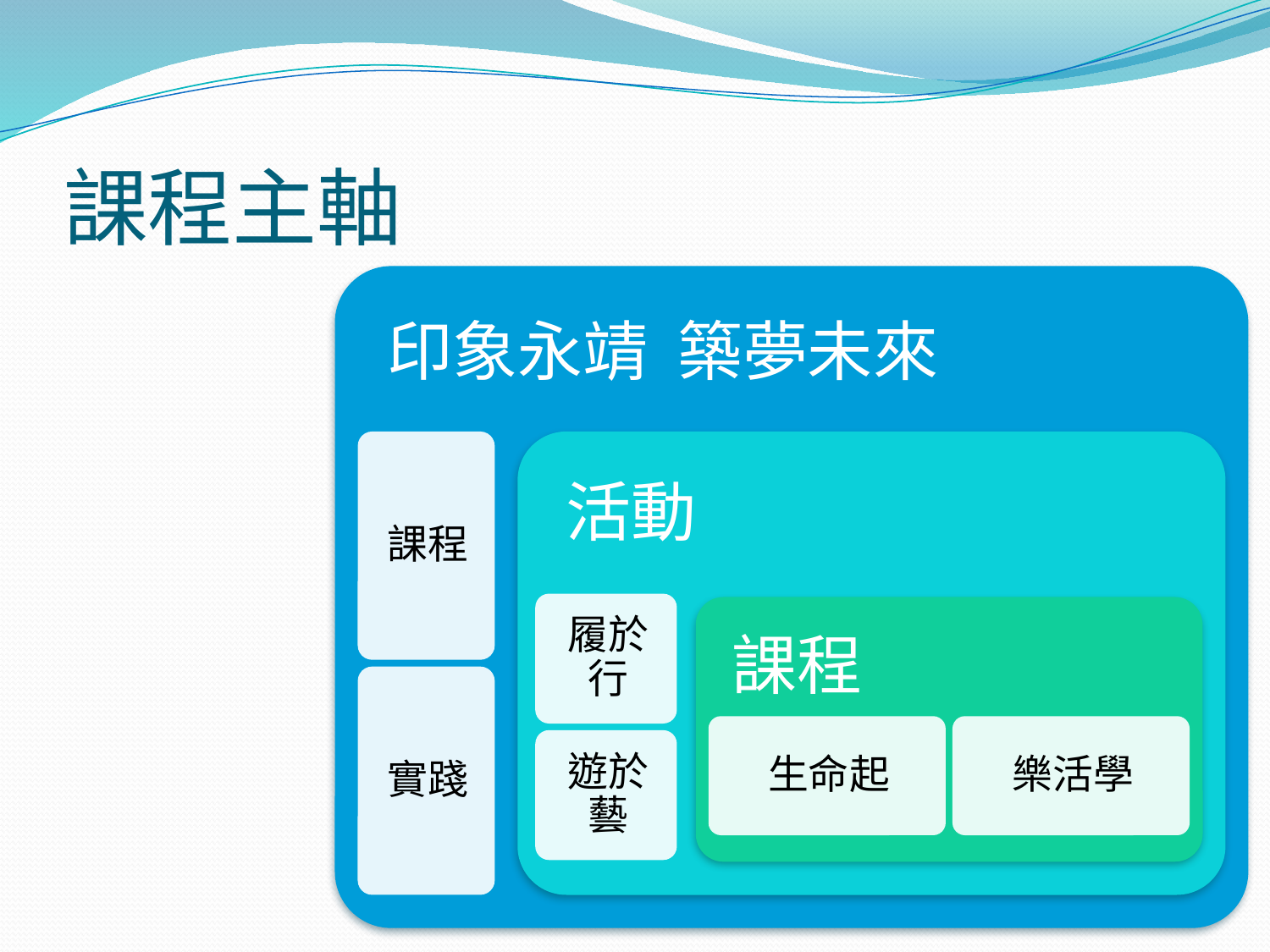

# 課程主軸
印象永靖  築夢未來
課程
實踐
活動
履於行
遊於藝
課程
生命起
樂活學